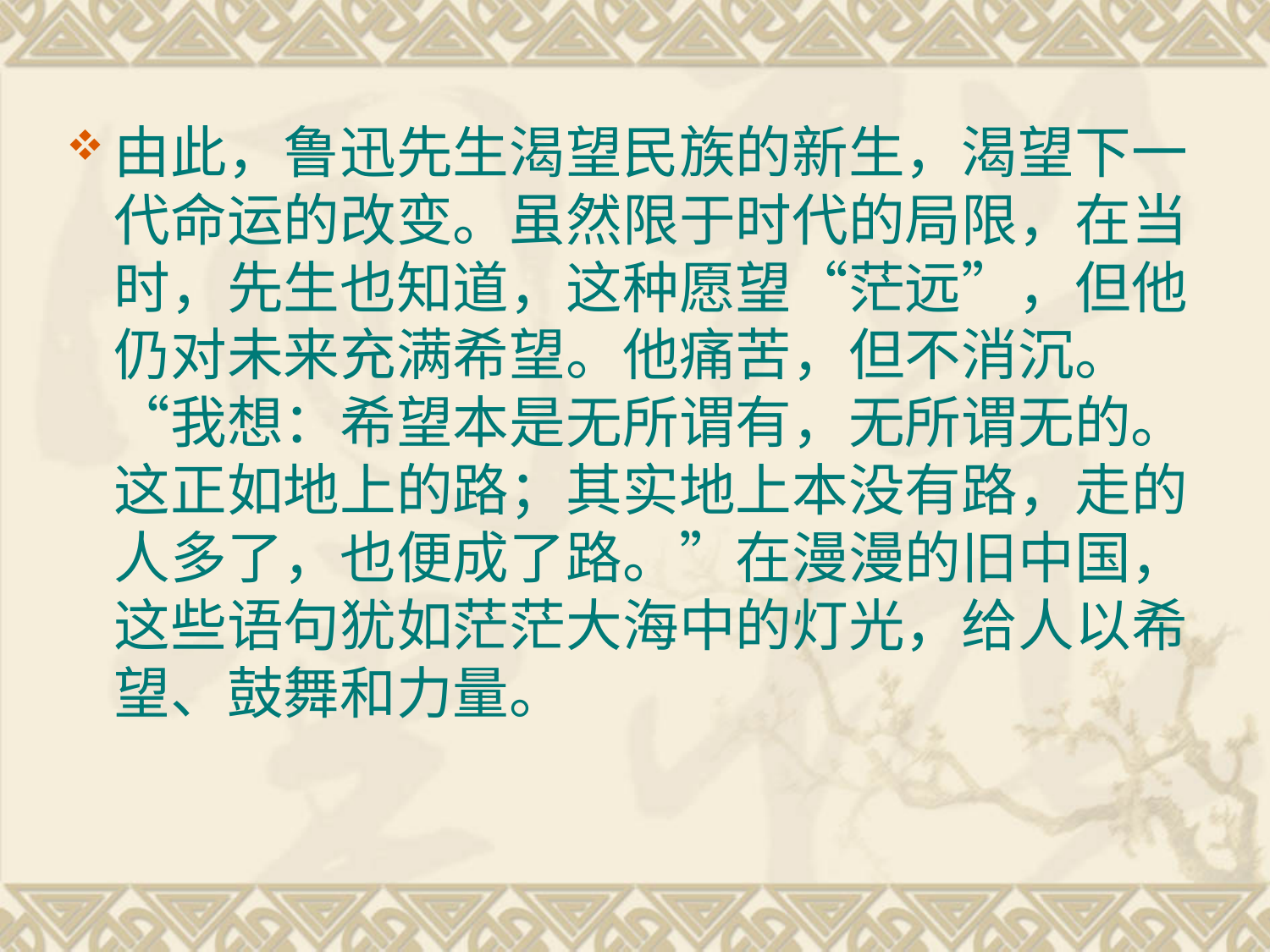

由此，鲁迅先生渴望民族的新生，渴望下一代命运的改变。虽然限于时代的局限，在当时，先生也知道，这种愿望“茫远”，但他仍对未来充满希望。他痛苦，但不消沉。“我想：希望本是无所谓有，无所谓无的。这正如地上的路；其实地上本没有路，走的人多了，也便成了路。”在漫漫的旧中国，这些语句犹如茫茫大海中的灯光，给人以希望、鼓舞和力量。